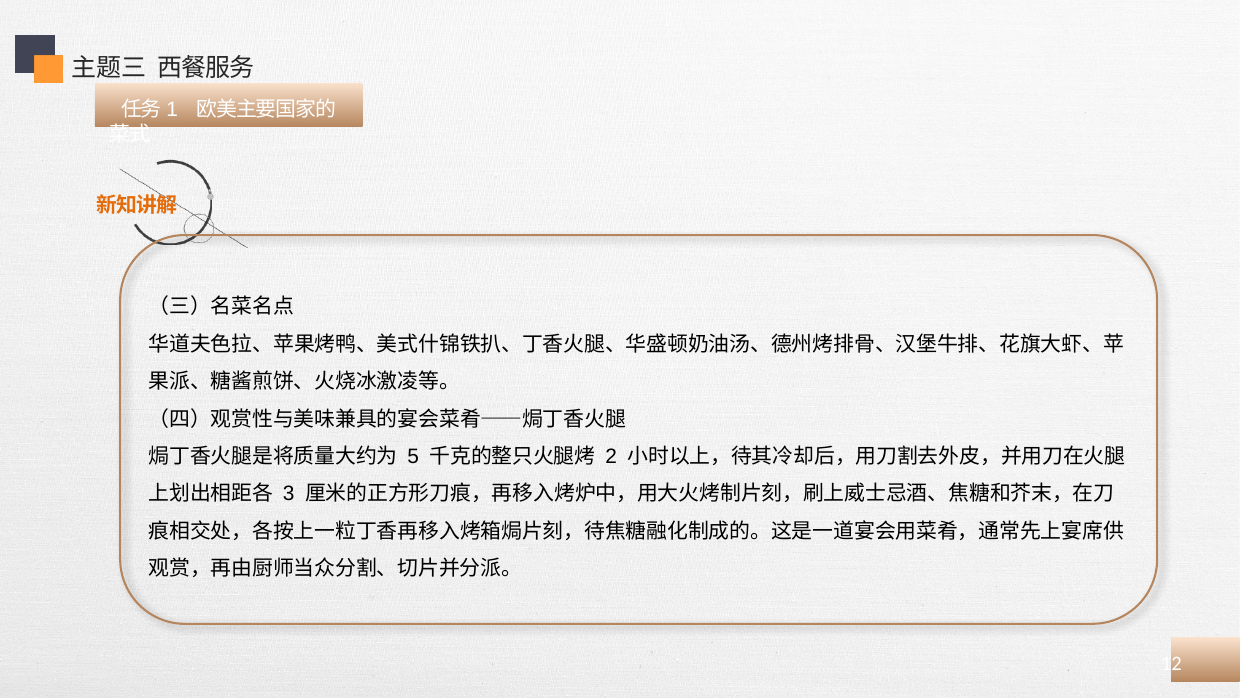

主题三  西餐服务

 任务1   欧美主要国家的菜式

（三）名菜名点
华道夫色拉、苹果烤鸭、美式什锦铁扒、丁香火腿、华盛顿奶油汤、德州烤排骨、汉堡牛排、花旗大虾、苹果派、糖酱煎饼、火烧冰激凌等。
（四）观赏性与美味兼具的宴会菜肴——焗丁香火腿
焗丁香火腿是将质量大约为 5 千克的整只火腿烤 2 小时以上，待其冷却后，用刀割去外皮，并用刀在火腿上划出相距各 3 厘米的正方形刀痕，再移入烤炉中，用大火烤制片刻，刷上威士忌酒、焦糖和芥末，在刀痕相交处，各按上一粒丁香再移入烤箱焗片刻，待焦糖融化制成的。这是一道宴会用菜肴，通常先上宴席供观赏，再由厨师当众分割、切片并分派。